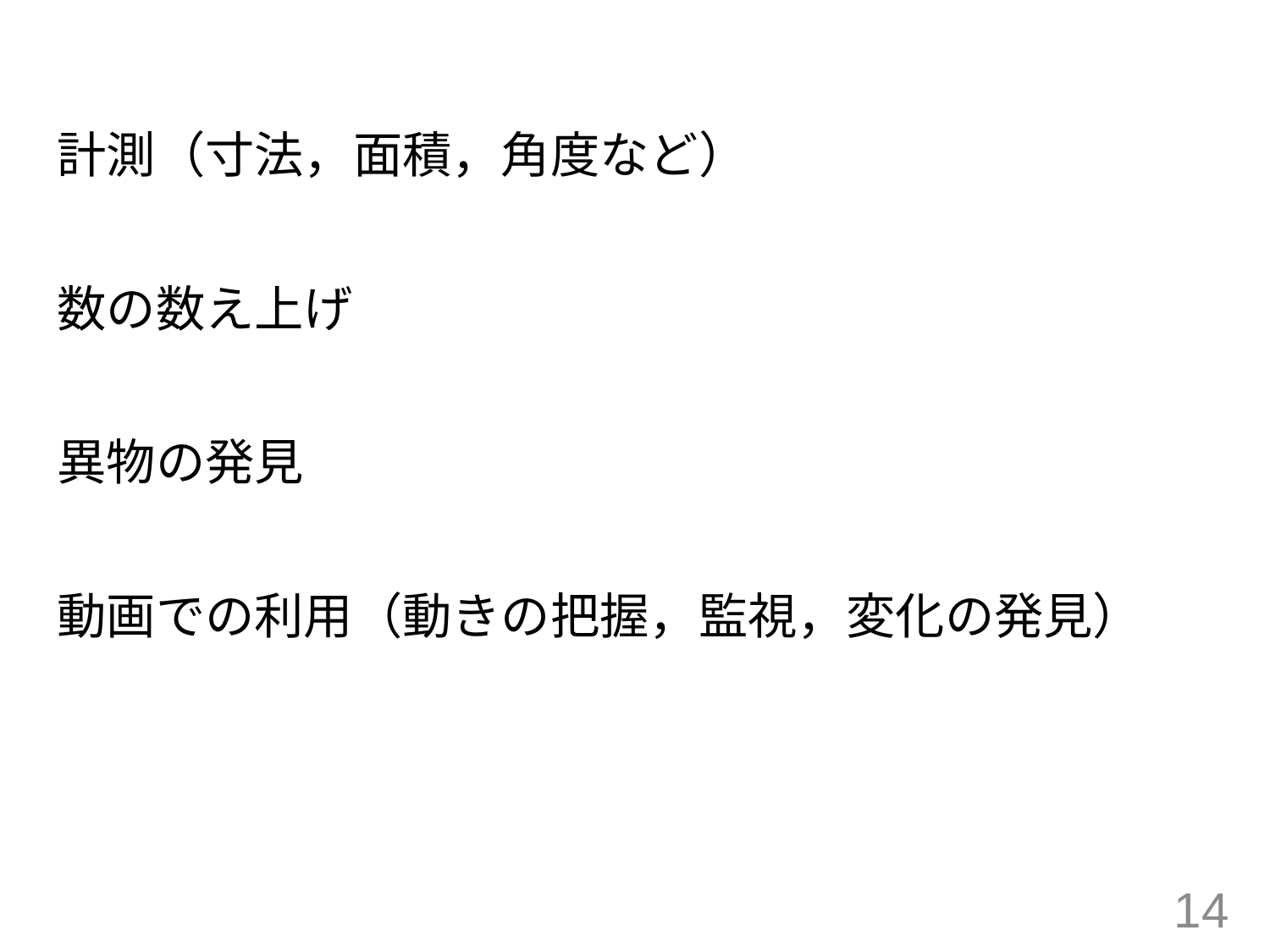

#
計測（寸法，面積，角度など）

数の数え上げ

異物の発見

動画での利用（動きの把握，監視，変化の発見）
14